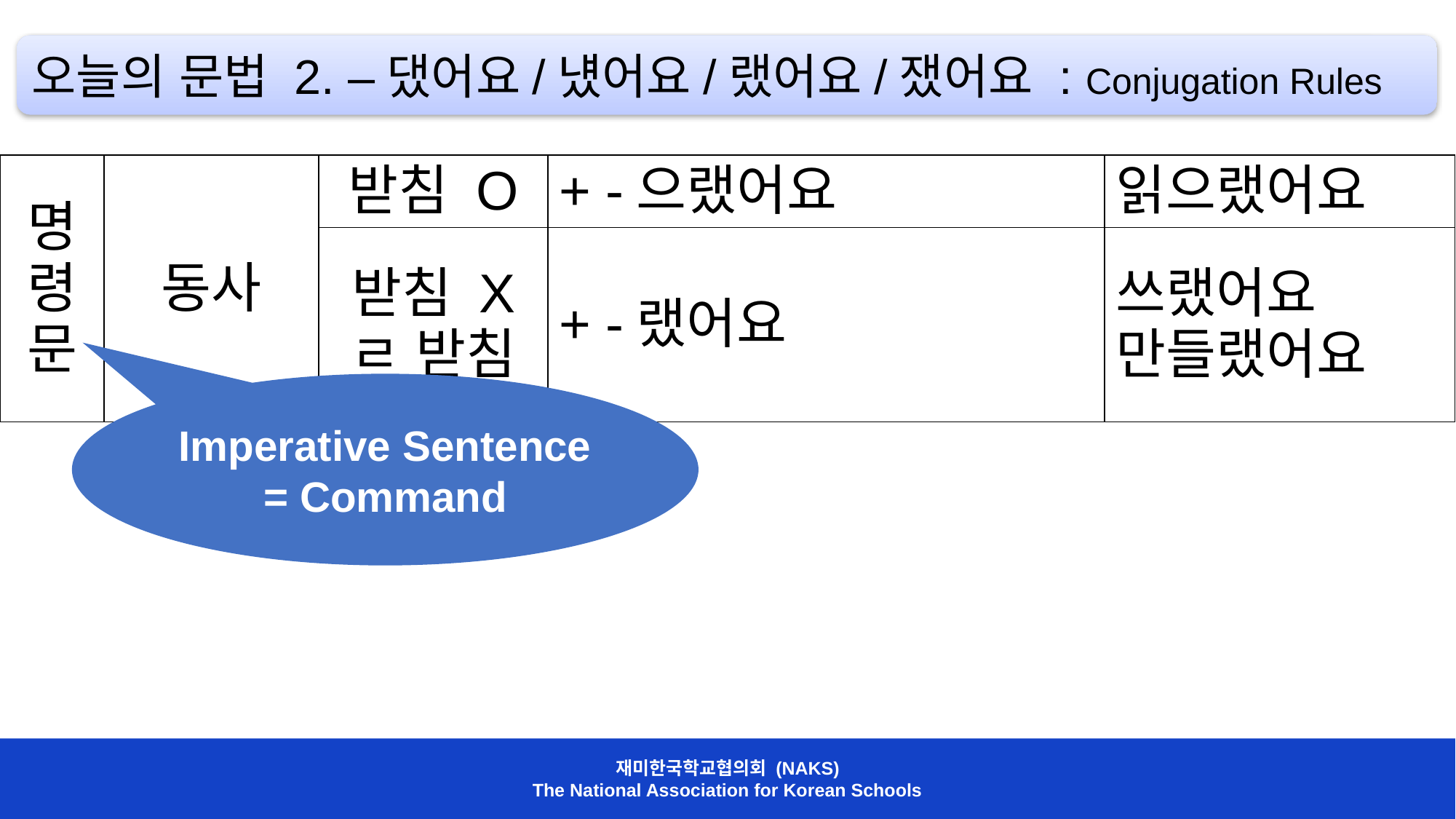

오늘의 문법 2. –댔어요/넀어요/랬어요/쟀어요 : Conjugation Rules
| 명령문 | 동사 | 받침 O | + -으랬어요 | 읽으랬어요 |
| --- | --- | --- | --- | --- |
|  |  | 받침 X ㄹ 받침 | + -랬어요 | 쓰랬어요 만들랬어요 |
Imperative Sentence = Command
재미한국학교협의회 (NAKS)
The National Association for Korean Schools